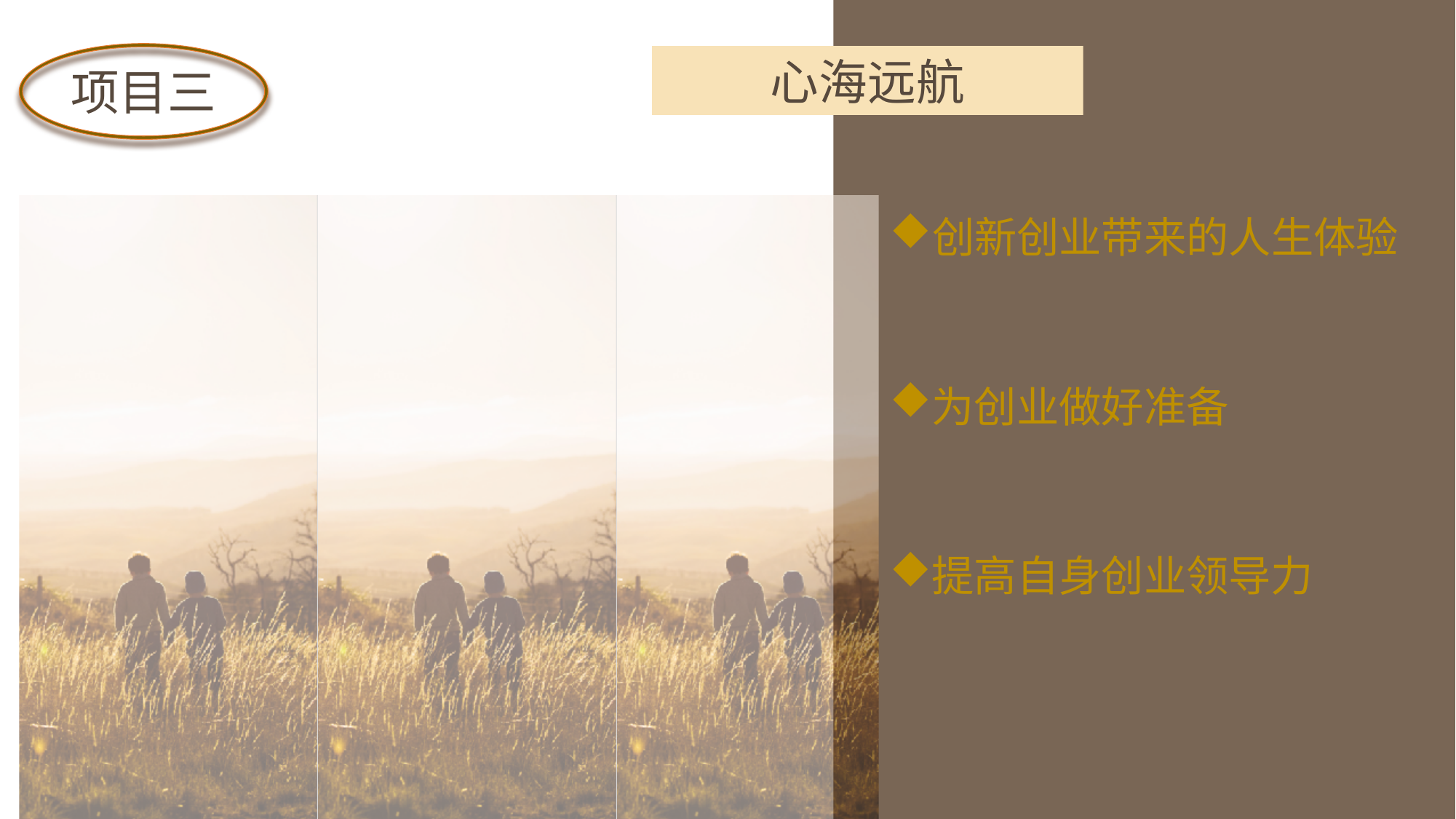

项目三
心海远航

创新创业带来的人生体验
为创业做好准备
提高自身创业领导力